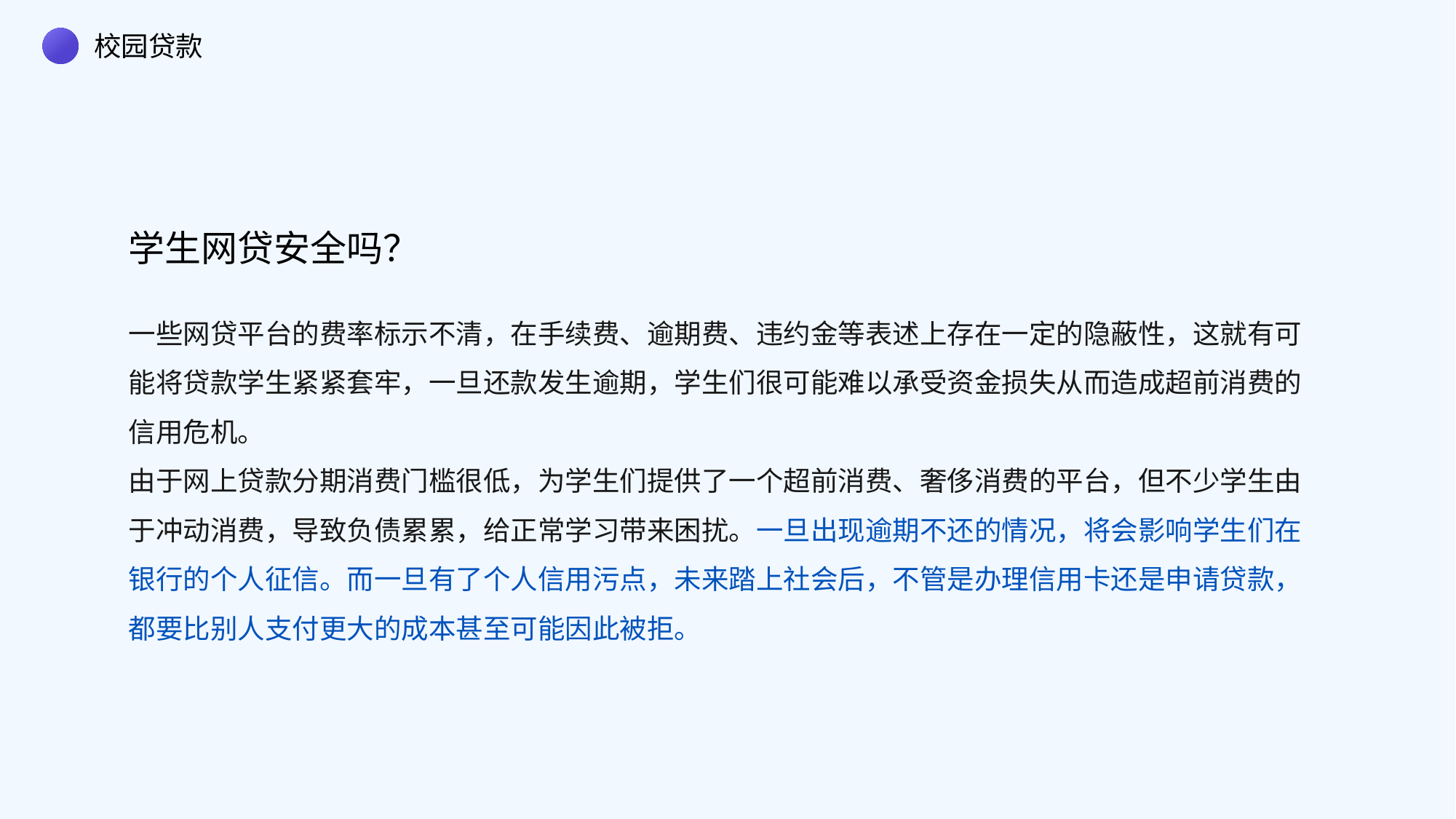

学生网贷安全吗？
一些网贷平台的费率标示不清，在手续费、逾期费、违约金等表述上存在一定的隐蔽性，这就有可能将贷款学生紧紧套牢，一旦还款发生逾期，学生们很可能难以承受资金损失从而造成超前消费的信用危机。
由于网上贷款分期消费门槛很低，为学生们提供了一个超前消费、奢侈消费的平台，但不少学生由于冲动消费，导致负债累累，给正常学习带来困扰。一旦出现逾期不还的情况，将会影响学生们在银行的个人征信。而一旦有了个人信用污点，未来踏上社会后，不管是办理信用卡还是申请贷款，都要比别人支付更大的成本甚至可能因此被拒。